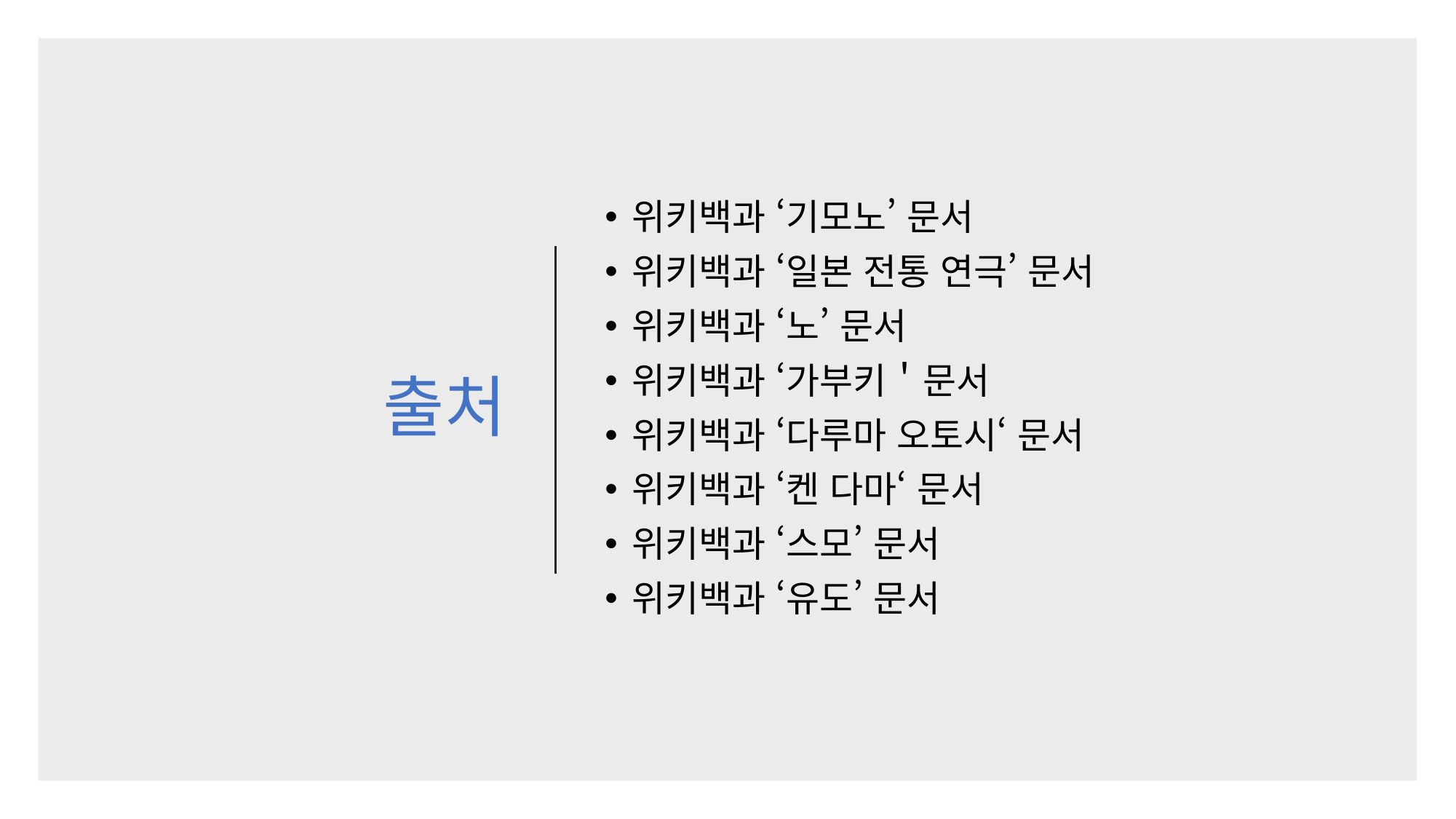

# 출처
위키백과 ‘기모노’ 문서
위키백과 ‘일본 전통 연극’ 문서
위키백과 ‘노’ 문서
위키백과 ‘가부키＇문서
위키백과 ‘다루마 오토시‘ 문서
위키백과 ‘켄 다마‘ 문서
위키백과 ‘스모’ 문서
위키백과 ‘유도’ 문서